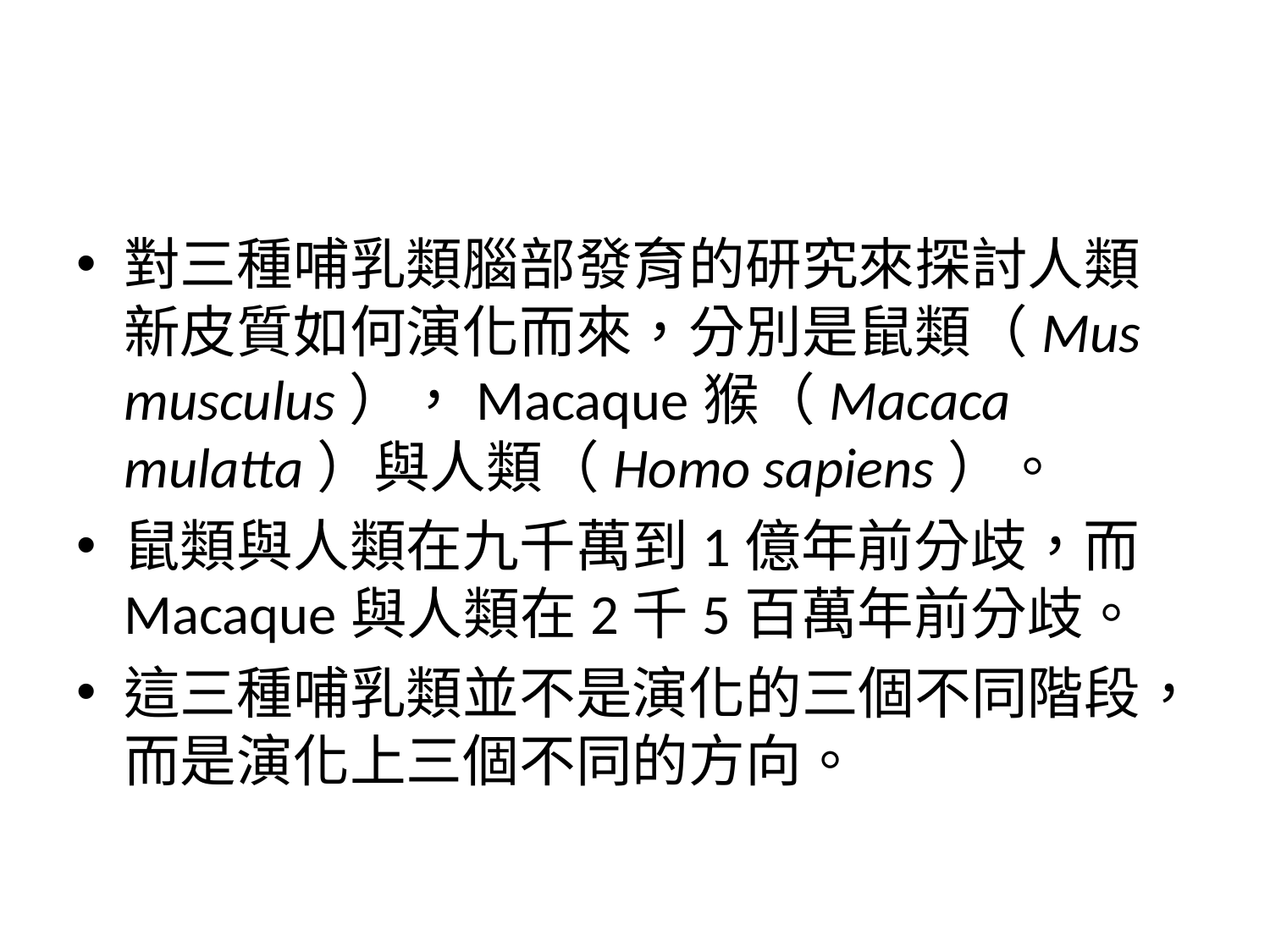

#
對三種哺乳類腦部發育的研究來探討人類新皮質如何演化而來，分別是鼠類（Mus musculus），Macaque猴（Macaca mulatta）與人類（Homo sapiens）。
鼠類與人類在九千萬到1億年前分歧，而Macaque與人類在2千5百萬年前分歧。
這三種哺乳類並不是演化的三個不同階段，而是演化上三個不同的方向。